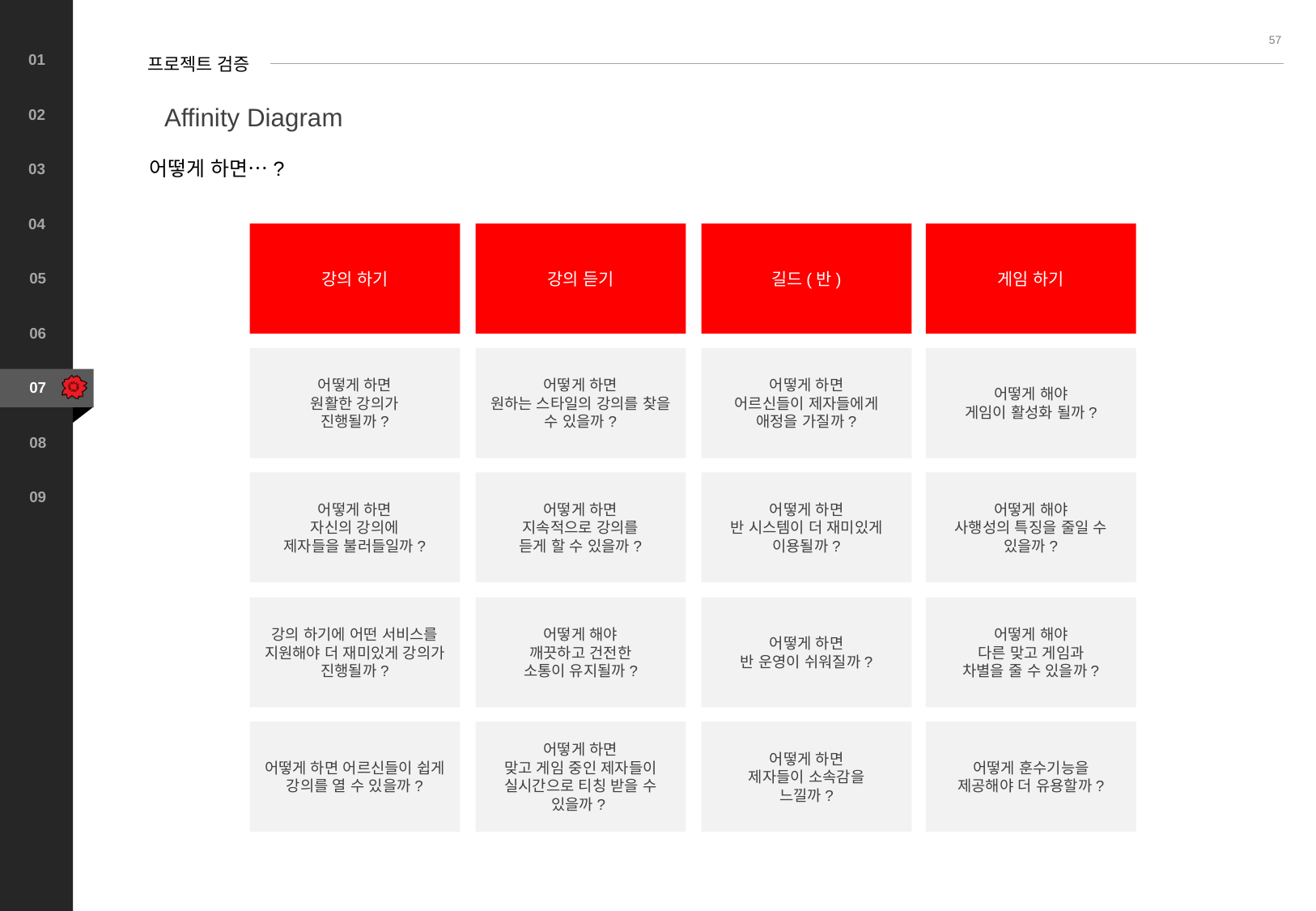

57
프로젝트 검증
Affinity Diagram
어떻게 하면…?
강의 하기
강의 듣기
길드(반)
게임 하기
어떻게 하면
원활한 강의가
진행될까?
어떻게 하면
원하는 스타일의 강의를 찾을 수 있을까?
어떻게 하면
어르신들이 제자들에게 애정을 가질까?
어떻게 해야
게임이 활성화 될까?
어떻게 하면
자신의 강의에
제자들을 불러들일까?
어떻게 하면
지속적으로 강의를
듣게 할 수 있을까?
어떻게 하면
반 시스템이 더 재미있게 이용될까?
어떻게 해야
사행성의 특징을 줄일 수 있을까?
강의 하기에 어떤 서비스를 지원해야 더 재미있게 강의가 진행될까?
어떻게 해야
깨끗하고 건전한
소통이 유지될까?
어떻게 하면
반 운영이 쉬워질까?
어떻게 해야
다른 맞고 게임과
차별을 줄 수 있을까?
어떻게 하면 어르신들이 쉽게 강의를 열 수 있을까?
어떻게 하면
맞고 게임 중인 제자들이 실시간으로 티칭 받을 수 있을까?
어떻게 하면
제자들이 소속감을
느낄까?
어떻게 훈수기능을
제공해야 더 유용할까?